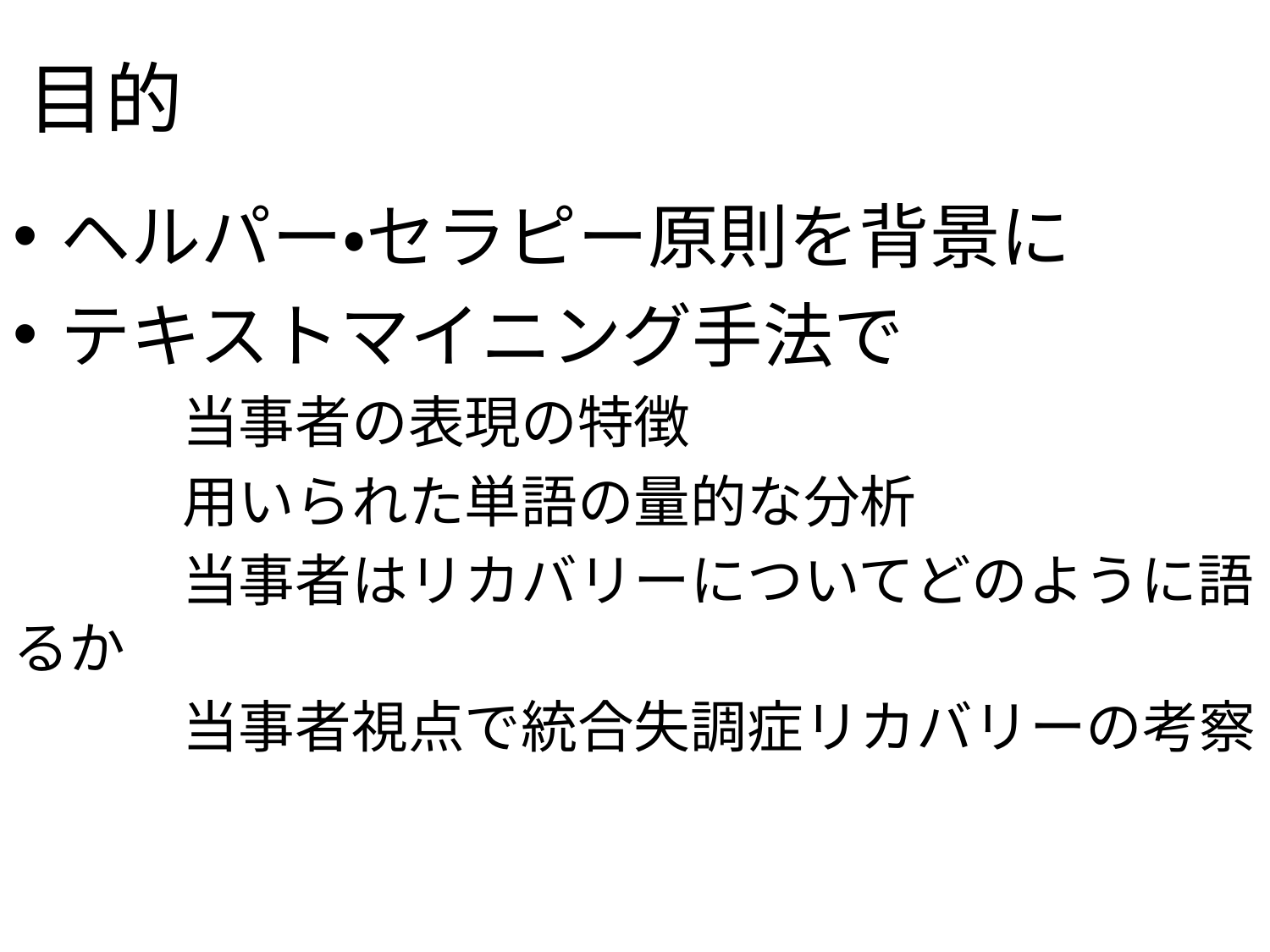

# 目的
ヘルパー・セラピー原則を背景に
テキストマイニング手法で
　　　当事者の表現の特徴
　　　用いられた単語の量的な分析
　　　当事者はリカバリーについてどのように語るか
　　　当事者視点で統合失調症リカバリーの考察